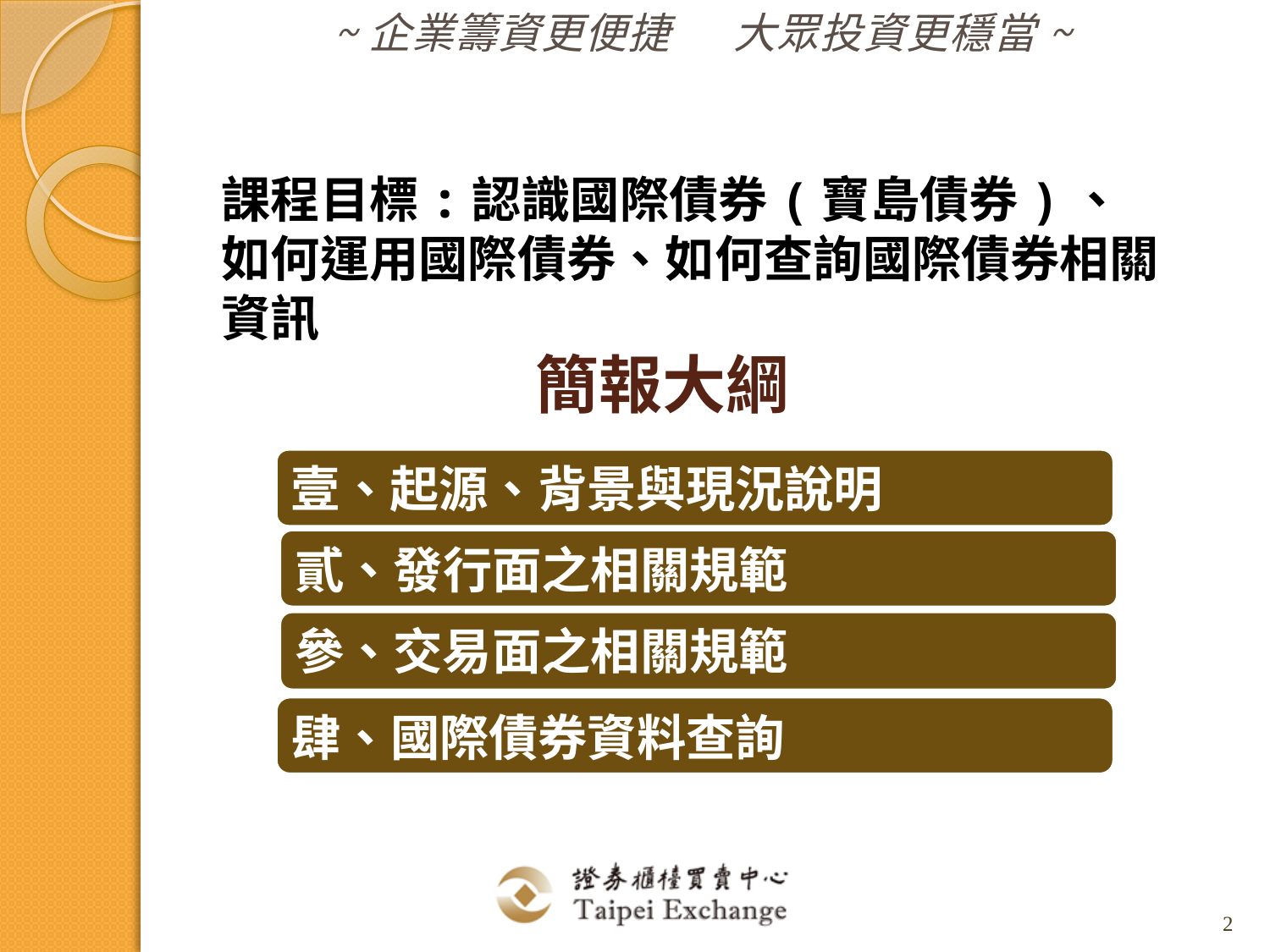

課程目標:認識國際債券(寶島債券)、如何運用國際債券、如何查詢國際債券相關資訊

# 簡報大綱
壹、起源、背景與現況說明

貳、發行面之相關規範
參、交易面之相關規範
肆、國際債券資料查詢
2